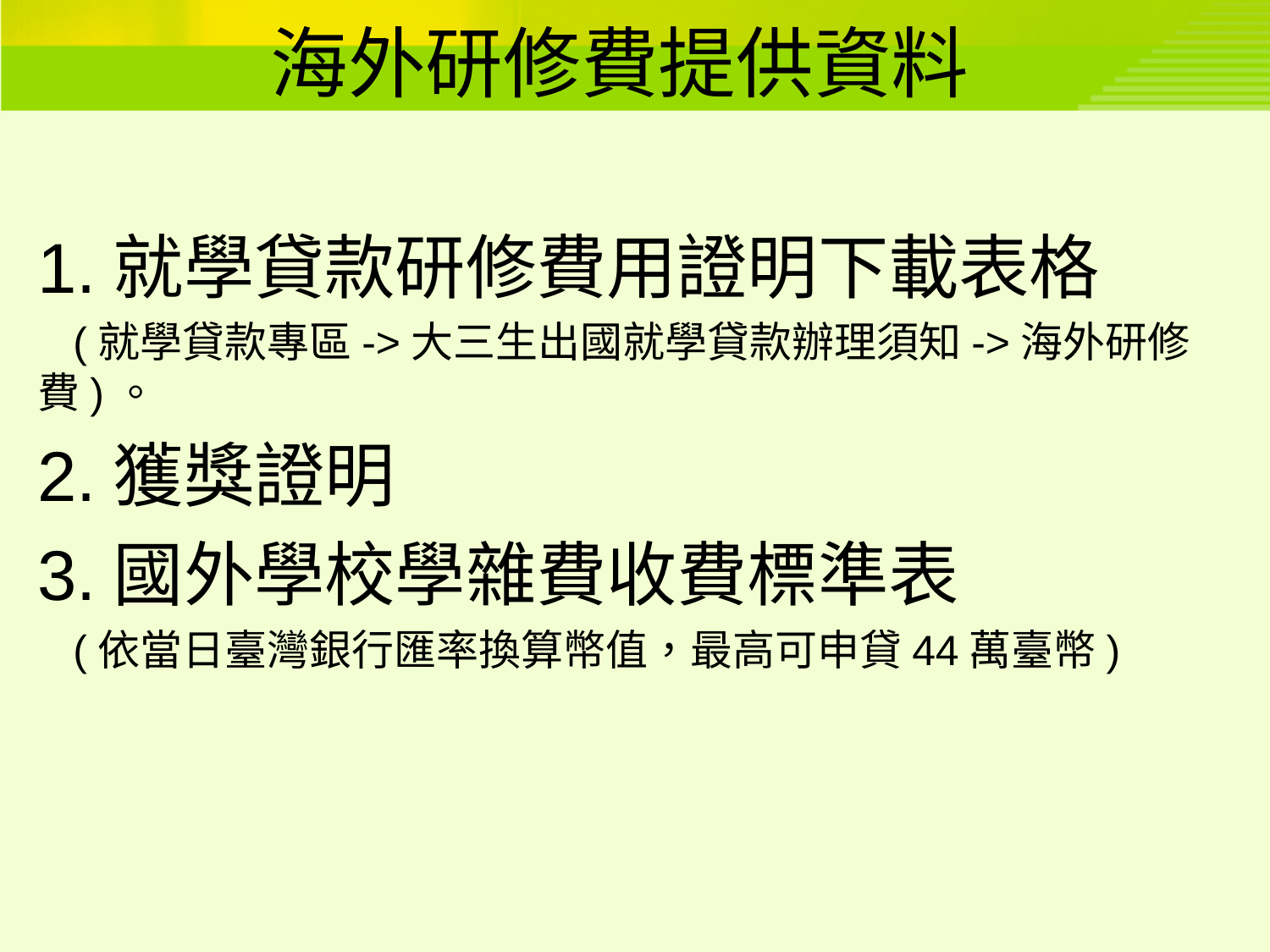

# 海外研修費提供資料
1.就學貸款研修費用證明下載表格
   (就學貸款專區->大三生出國就學貸款辦理須知->海外研修費)。
2.獲獎證明
3.國外學校學雜費收費標準表
   (依當日臺灣銀行匯率換算幣值，最高可申貸44萬臺幣)